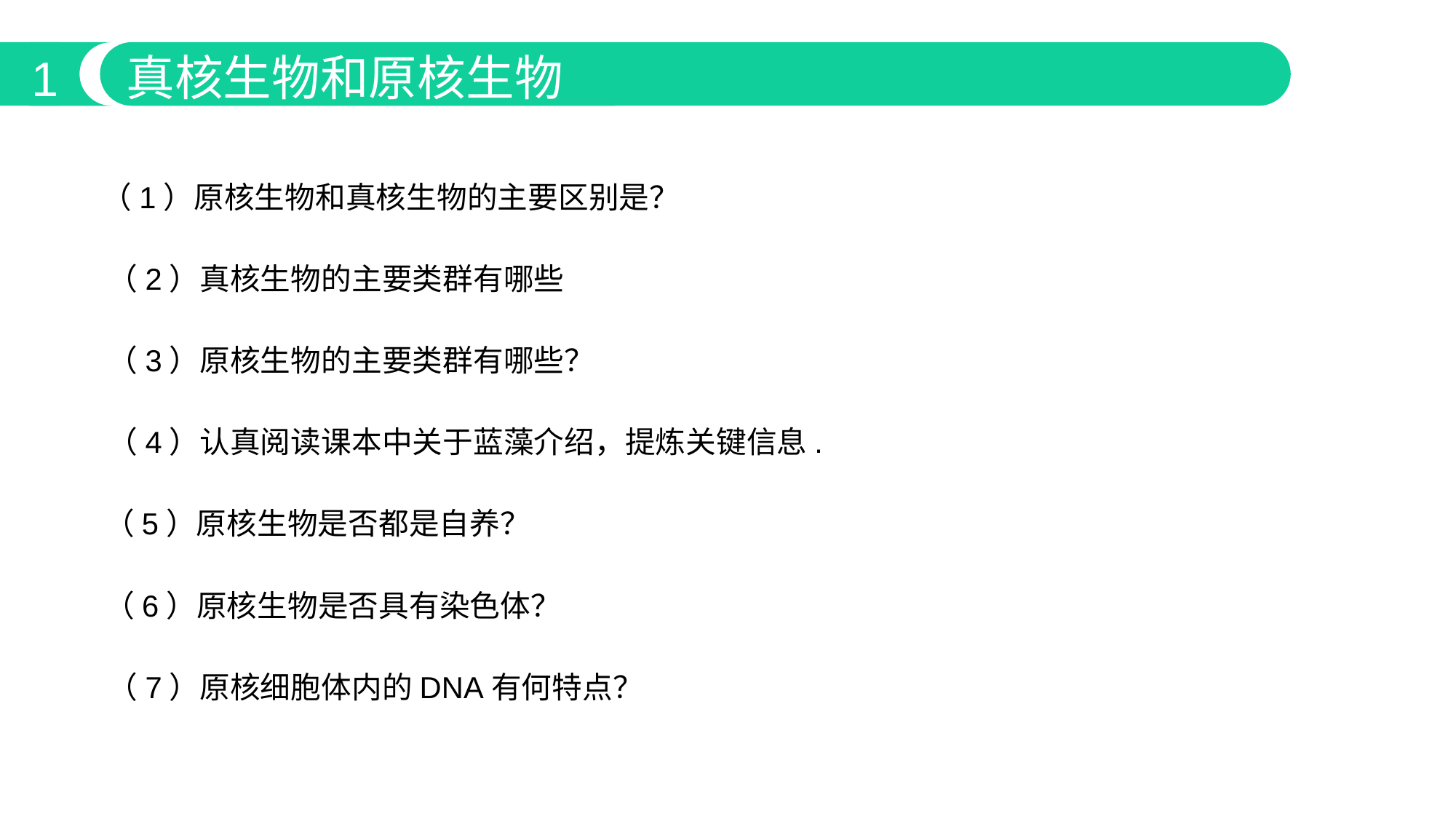

1
真核生物和原核生物
（1）原核生物和真核生物的主要区别是？
（2）真核生物的主要类群有哪些
（3）原核生物的主要类群有哪些？
（4）认真阅读课本中关于蓝藻介绍，提炼关键信息.
（5）原核生物是否都是自养？
（6）原核生物是否具有染色体？
（7）原核细胞体内的DNA有何特点？